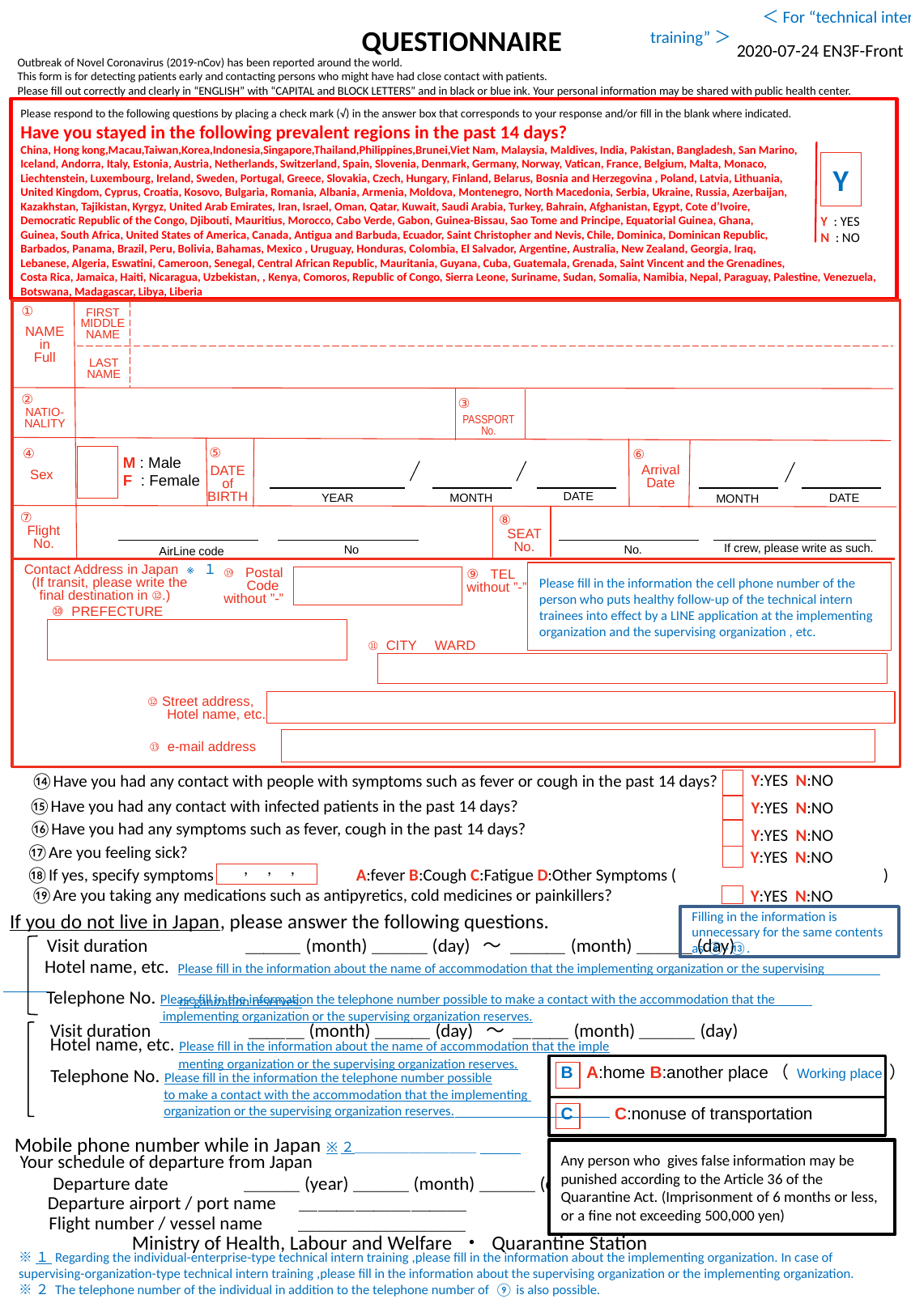

＜For “technical intern training”＞
QUESTIONNAIRE

2020-07-24 EN3F-Front
Outbreak of Novel Coronavirus (2019-nCov) has been reported around the world.
This form is for detecting patients early and contacting persons who might have had close contact with patients.
Please fill out correctly and clearly in “ENGLISH” with “CAPITAL and BLOCK LETTERS” and in black or blue ink. Your personal information may be shared with public health center.

Please respond to the following questions by placing a check mark (√) in the answer box that corresponds to your response and/or fill in the blank where indicated.
Have you stayed in the following prevalent regions in the past 14 days?
China, Hong kong,Macau,Taiwan,Korea,Indonesia,Singapore,Thailand,Philippines,Brunei,Viet Nam, Malaysia, Maldives, India, Pakistan, Bangladesh, San Marino,
Iceland, Andorra, Italy, Estonia, Austria, Netherlands, Switzerland, Spain, Slovenia, Denmark, Germany, Norway, Vatican, France, Belgium, Malta, Monaco,
Liechtenstein, Luxembourg, Ireland, Sweden, Portugal, Greece, Slovakia, Czech, Hungary, Finland, Belarus, Bosnia and Herzegovina , Poland, Latvia, Lithuania,
United Kingdom, Cyprus, Croatia, Kosovo, Bulgaria, Romania, Albania, Armenia, Moldova, Montenegro, North Macedonia, Serbia, Ukraine, Russia, Azerbaijan,
Kazakhstan, Tajikistan, Kyrgyz, United Arab Emirates, Iran, Israel, Oman, Qatar, Kuwait, Saudi Arabia, Turkey, Bahrain, Afghanistan, Egypt, Cote d’Ivoire,
Democratic Republic of the Congo, Djibouti, Mauritius, Morocco, Cabo Verde, Gabon, Guinea-Bissau, Sao Tome and Principe, Equatorial Guinea, Ghana,
Guinea, South Africa, United States of America, Canada, Antigua and Barbuda, Ecuador, Saint Christopher and Nevis, Chile, Dominica, Dominican Republic,
Barbados, Panama, Brazil, Peru, Bolivia, Bahamas, Mexico , Uruguay, Honduras, Colombia, El Salvador, Argentine, Australia, New Zealand, Georgia, Iraq,
Lebanese, Algeria, Eswatini, Cameroon, Senegal, Central African Republic, Mauritania, Guyana, Cuba, Guatemala, Grenada, Saint Vincent and the Grenadines,
Costa Rica, Jamaica, Haiti, Nicaragua, Uzbekistan, , Kenya, Comoros, Republic of Congo, Sierra Leone, Suriname, Sudan, Somalia, Namibia, Nepal, Paraguay, Palestine, Venezuela,
Botswana, Madagascar, Libya, Liberia
英語（航空機用）
表面
Y
Y  : YES
N  : NO

①
FIRST
MIDDLE
NAME
NAME
in
Full
LAST
NAME
②
③
NATIO-
NALITY
PASSPORT
No.

⑤
④
⑥
M : Male
F  : Female
Arrival
Date
DATE
of
BIRTH
Sex
DATE
YEAR
DATE
MONTH
MONTH
⑦
⑧
Flight
No.
SEAT
No.
If crew, please write as such.
No
No.
AirLine code
Please fill in the information the cell phone number of the person who puts healthy follow-up of the technical intern trainees into effect by a LINE application at the implementing organization and the supervising organization , etc.
Contact Address in Japan  ※１
  (If transit, please write the
    final destination in ⑫.)

⑲   Postal
      Code
without ”-”
⑨   TEL
without ”-”
⑩  PREFECTURE

⑪  CITY
WARD

⑫ Street address,
     Hotel name, etc.

⑬  e-mail address
Y:YES  N:NO

⑭Have you had any contact with people with symptoms such as fever or cough in the past 14 days?
⑮Have you had any contact with infected patients in the past 14 days?

Y:YES  N:NO
⑯Have you had any symptoms such as fever, cough in the past 14 days?

Y:YES  N:NO
⑰Are you feeling sick?

Y:YES  N:NO
,     ,     ,
⑱If yes, specify symptoms

A:fever B:Cough C:Fatigue D:Other Symptoms (                                                      )
⑲Are you taking any medications such as antipyretics, cold medicines or painkillers?
Y:YES  N:NO

   If you do not live in Japan, please answer the following questions.
Filling in the information is unnecessary for the same contents as ⑨-⑬.
　　Visit duration　　　　　＿＿＿(month)＿＿＿(day)  ～  ＿＿＿(month)＿＿＿(day)

　　Hotel name, etc.  Please fill in the information about the name of accommodation that the implementing organization or the supervising
                                                          or ganization reserves.
　　Telephone No. Please fill in the information the telephone number possible to make a contact with the accommodation that the
                                                    implementing organization or the supervising organization reserves.
　　Visit duration　　　　　＿＿＿(month)＿＿＿(day)  ～  ＿＿＿(month)＿＿＿(day)

　　Hotel name, etc. Please fill in the information about the name of accommodation that the imple
                                                        menting organization or the supervising organization reserves.
　　Telephone No. Please fill in the information the telephone number possible
                                                   to make a contact with the accommodation that the implementing
                                                   organization or the supervising organization reserves.
B   A:home B:another place（ Working place ）
C　　C:nonuse of transportation

Mobile phone number while in Japan ※２＿＿＿＿＿＿＿＿＿
Any person who  gives false information may be punished according to the Article 36 of the Quarantine Act. (Imprisonment of 6 months or less, or a fine not exceeding 500,000 yen)
Your schedule of departure from Japan
     　Departure date  　　      ＿＿＿(year)＿＿＿(month)＿＿＿(day)
　　Departure airport / port name　＿＿＿＿＿＿＿＿＿
　　 Flight number / vessel name 　  ＿＿＿＿＿＿＿＿＿
Ministry of Health, Labour and Welfare ・ Quarantine Station
※１ Regarding the individual-enterprise-type technical intern training ,please fill in the information about the implementing organization. In case of supervising-organization-type technical intern training ,please fill in the information about the supervising organization or the implementing organization.
※２ The telephone number of the individual in addition to the telephone number of  ⑨ is also possible.